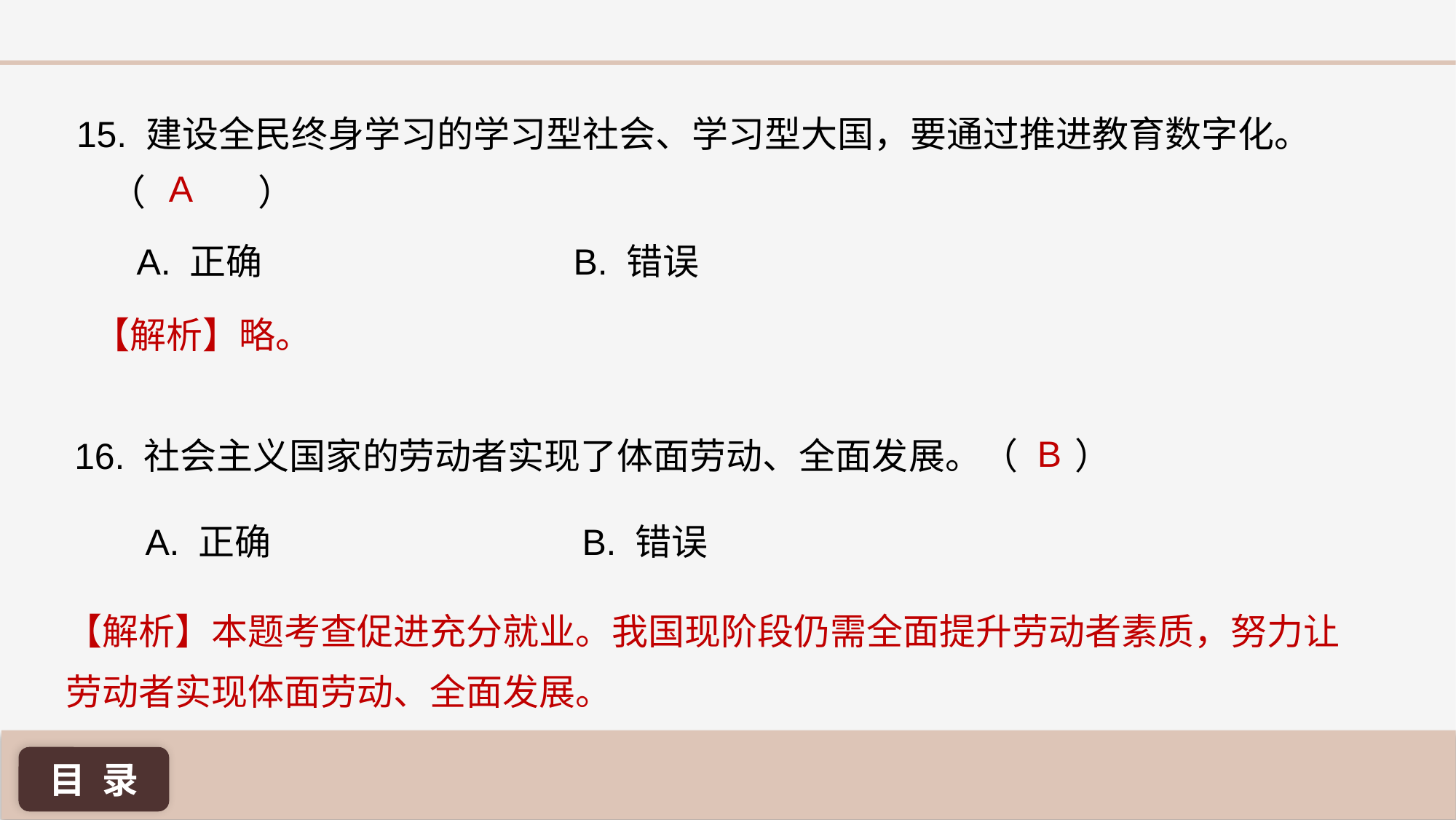

15. 建设全民终身学习的学习型社会、学习型大国，要通过推进教育数字化。
   （ 	  ）
A
A. 正确 			B. 错误
【解析】略。
B
16. 社会主义国家的劳动者实现了体面劳动、全面发展。（       ）
A. 正确 			B. 错误
【解析】本题考查促进充分就业。我国现阶段仍需全面提升劳动者素质，努力让劳动者实现体面劳动、全面发展。